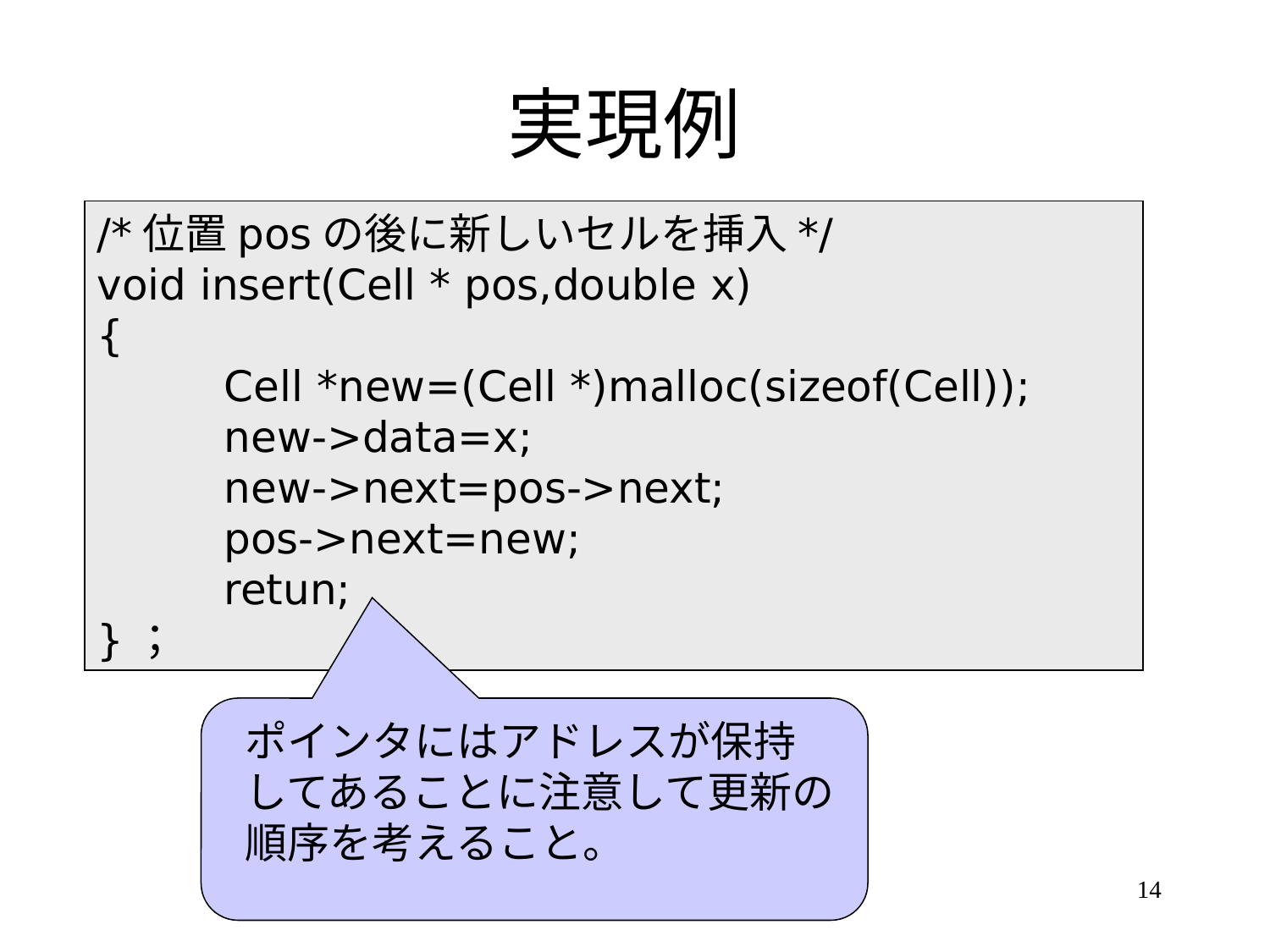

# 実現例
/*位置posの後に新しいセルを挿入*/
void insert(Cell * pos,double x)
{
	Cell *new=(Cell *)malloc(sizeof(Cell));
	new->data=x;
	new->next=pos->next;
	pos->next=new;
	retun;
}；

ポインタにはアドレスが保持してあることに注意して更新の順序を考えること。
14